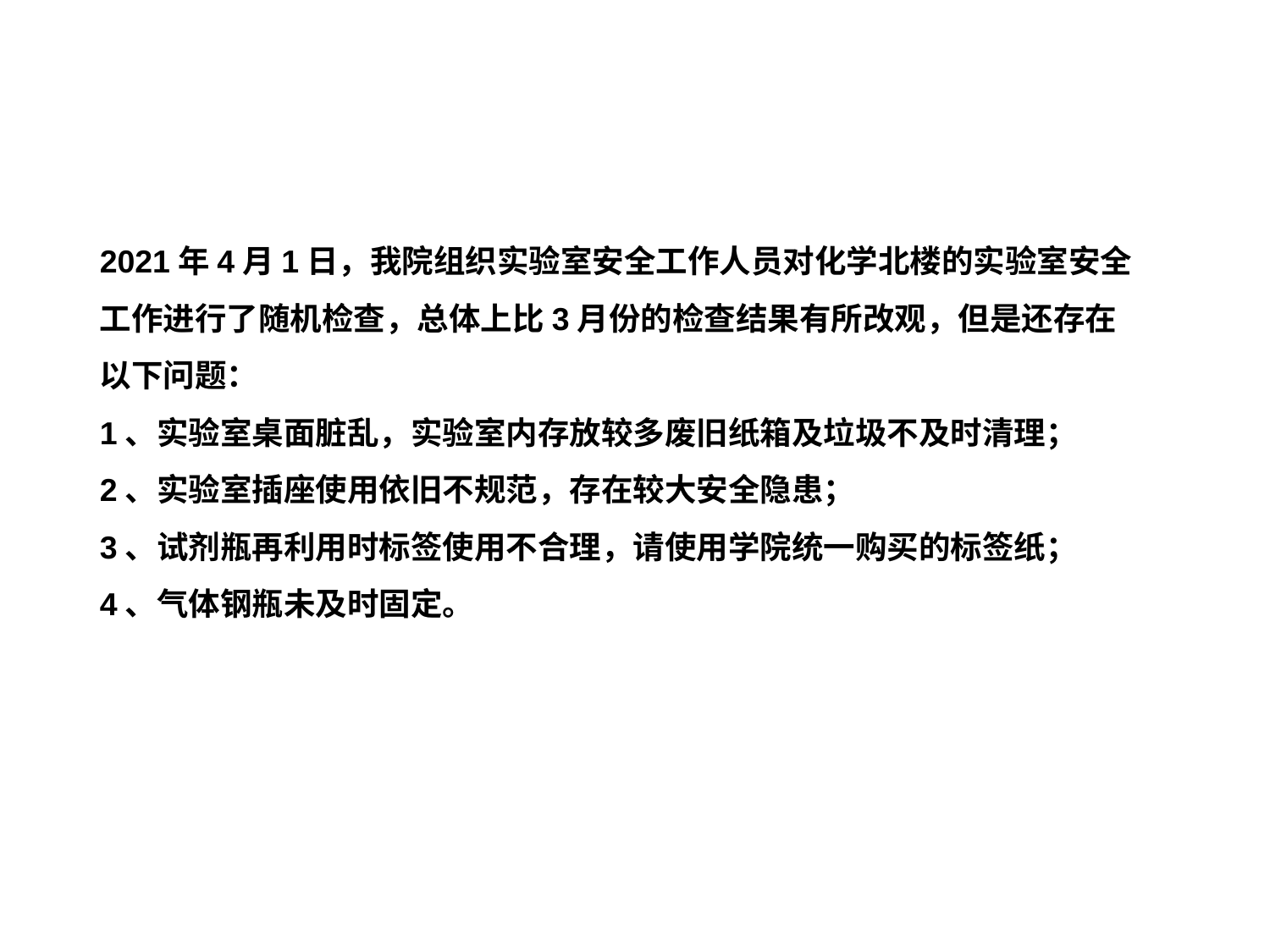

2021年4月1日，我院组织实验室安全工作人员对化学北楼的实验室安全
工作进行了随机检查，总体上比3月份的检查结果有所改观，但是还存在
以下问题：
1、实验室桌面脏乱，实验室内存放较多废旧纸箱及垃圾不及时清理；
2、实验室插座使用依旧不规范，存在较大安全隐患；
3、试剂瓶再利用时标签使用不合理，请使用学院统一购买的标签纸；
4、气体钢瓶未及时固定。